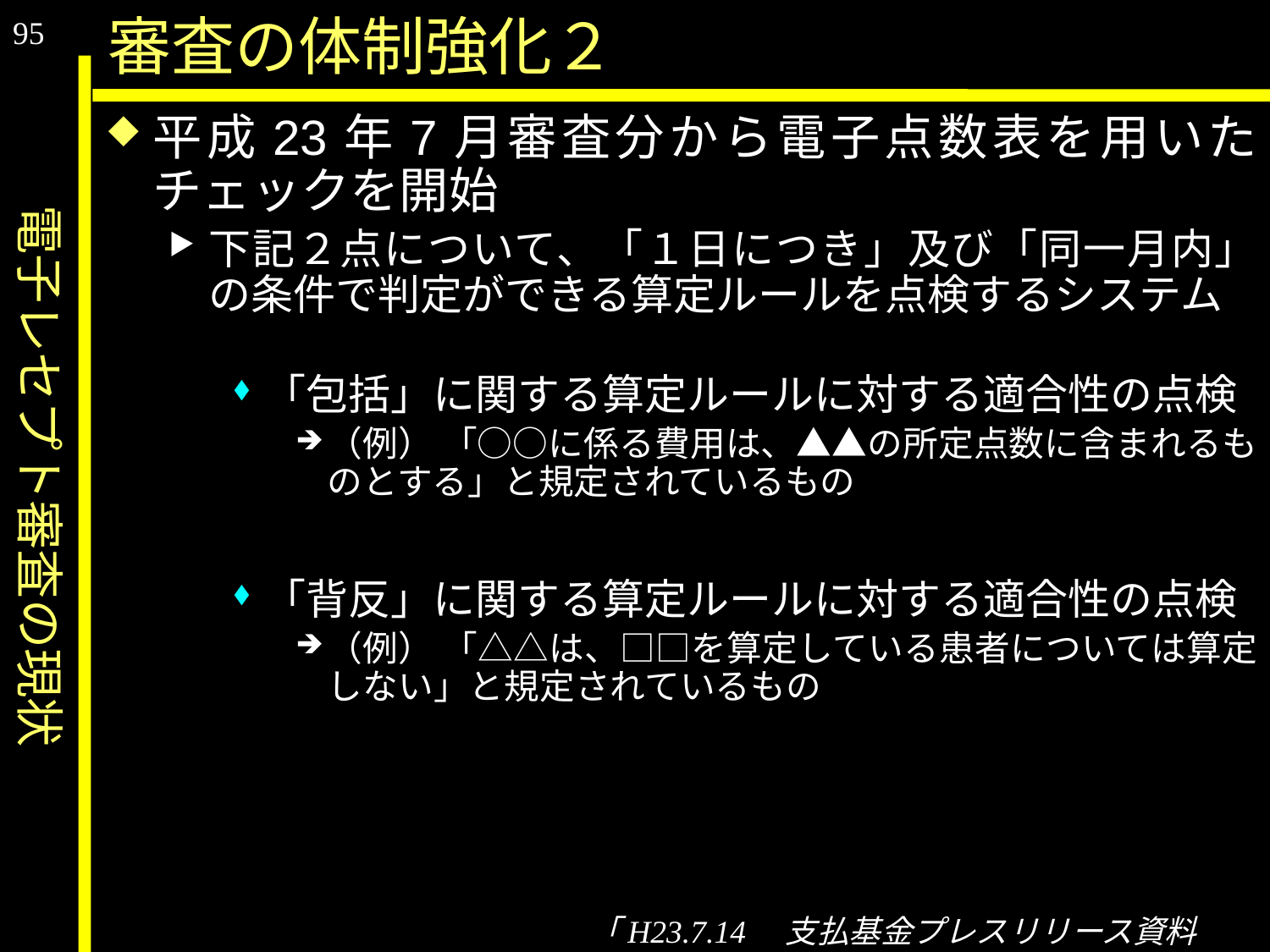

95
電子レセプト審査の現状
審査の体制強化２

平成23年7月審査分から電子点数表を用いたチェックを開始
下記２点について、「１日につき」及び「同一月内」の条件で判定ができる算定ルールを点検するシステム

「包括」に関する算定ルールに対する適合性の点検
（例） 「○○に係る費用は、▲▲の所定点数に含まれるものとする」と規定されているもの

「背反」に関する算定ルールに対する適合性の点検
（例） 「△△は、□□を算定している患者については算定しない」と規定されているもの

「H23.7.14　支払基金プレスリリース資料より」